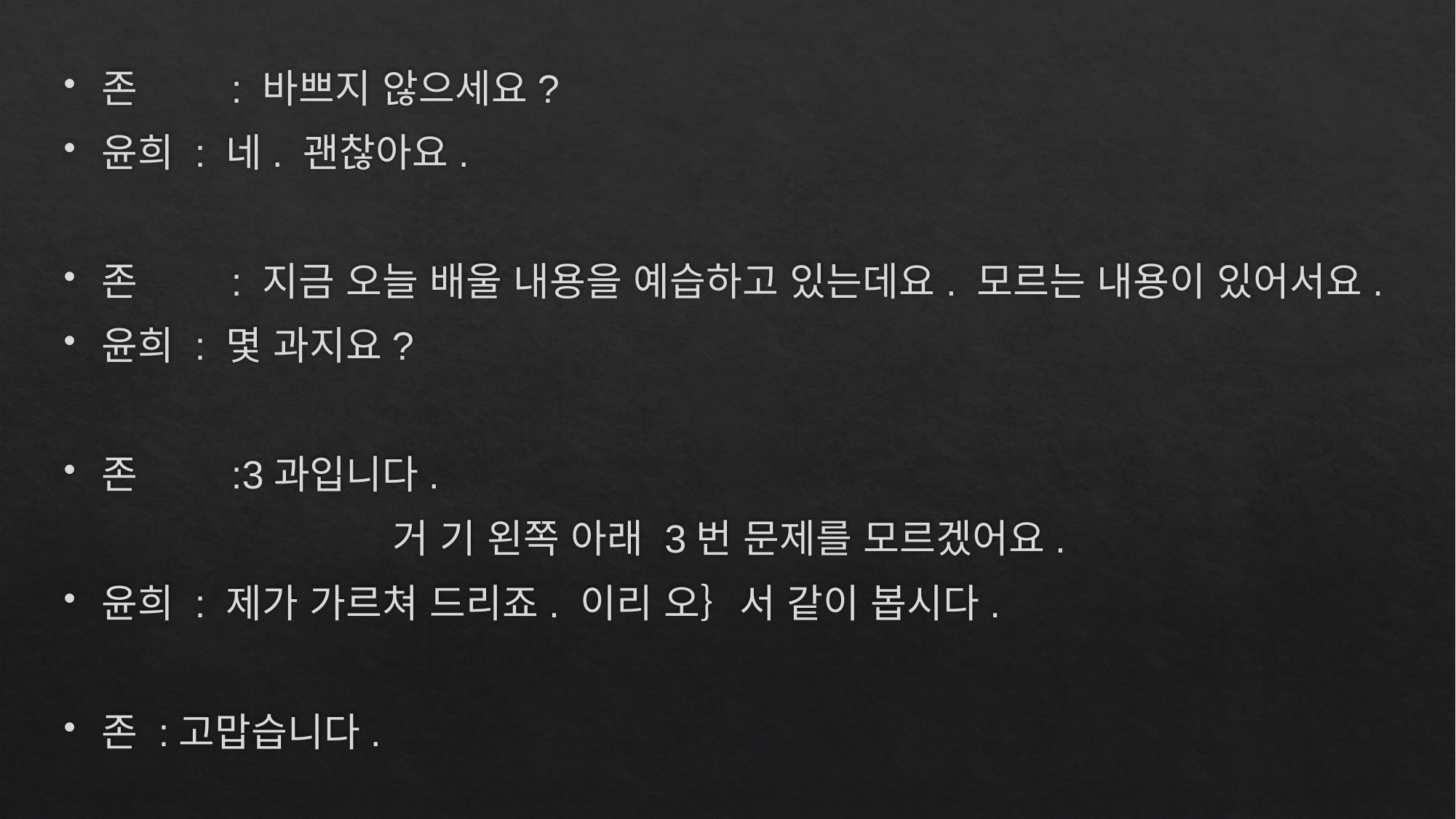

존	 : 바쁘지 않으세요?
윤희 : 네. 괜찮아요.

존	 : 지금 오늘 배울 내용을 예습하고 있는데요. 모르는 내용이 있어서요.
윤희 : 몇 과지요?

존	 :3과입니다.
			거 기 왼쪽 아래 3번 문제를 모르겠어요.
윤희 : 제가 가르쳐 드리죠. 이리 오｝서 같이 봅시다.

존 :고맙습니다.